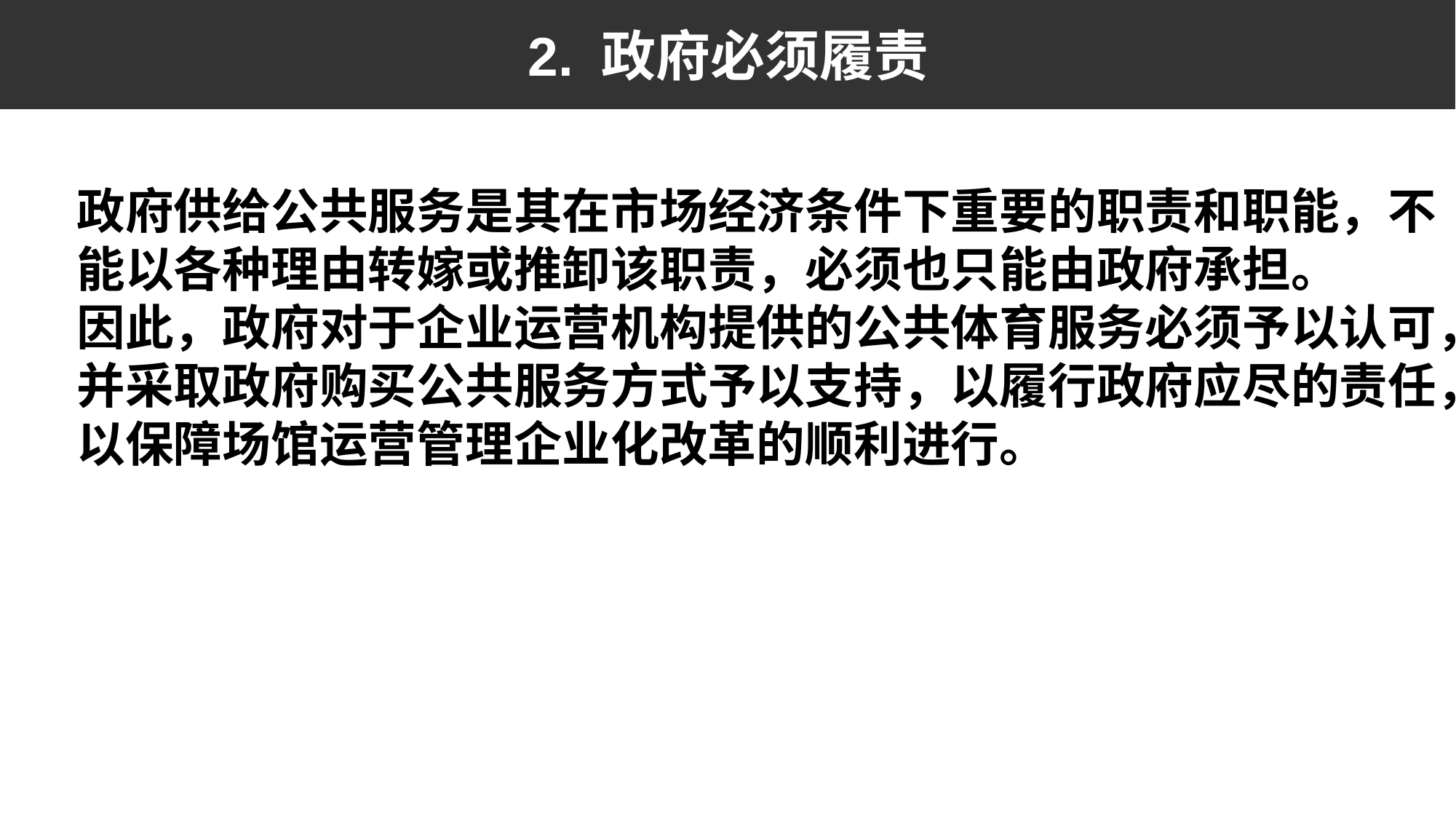

# 2. 政府必须履责
政府供给公共服务是其在市场经济条件下重要的职责和职能，不能以各种理由转嫁或推卸该职责，必须也只能由政府承担。
因此，政府对于企业运营机构提供的公共体育服务必须予以认可，并采取政府购买公共服务方式予以支持，以履行政府应尽的责任，以保障场馆运营管理企业化改革的顺利进行。